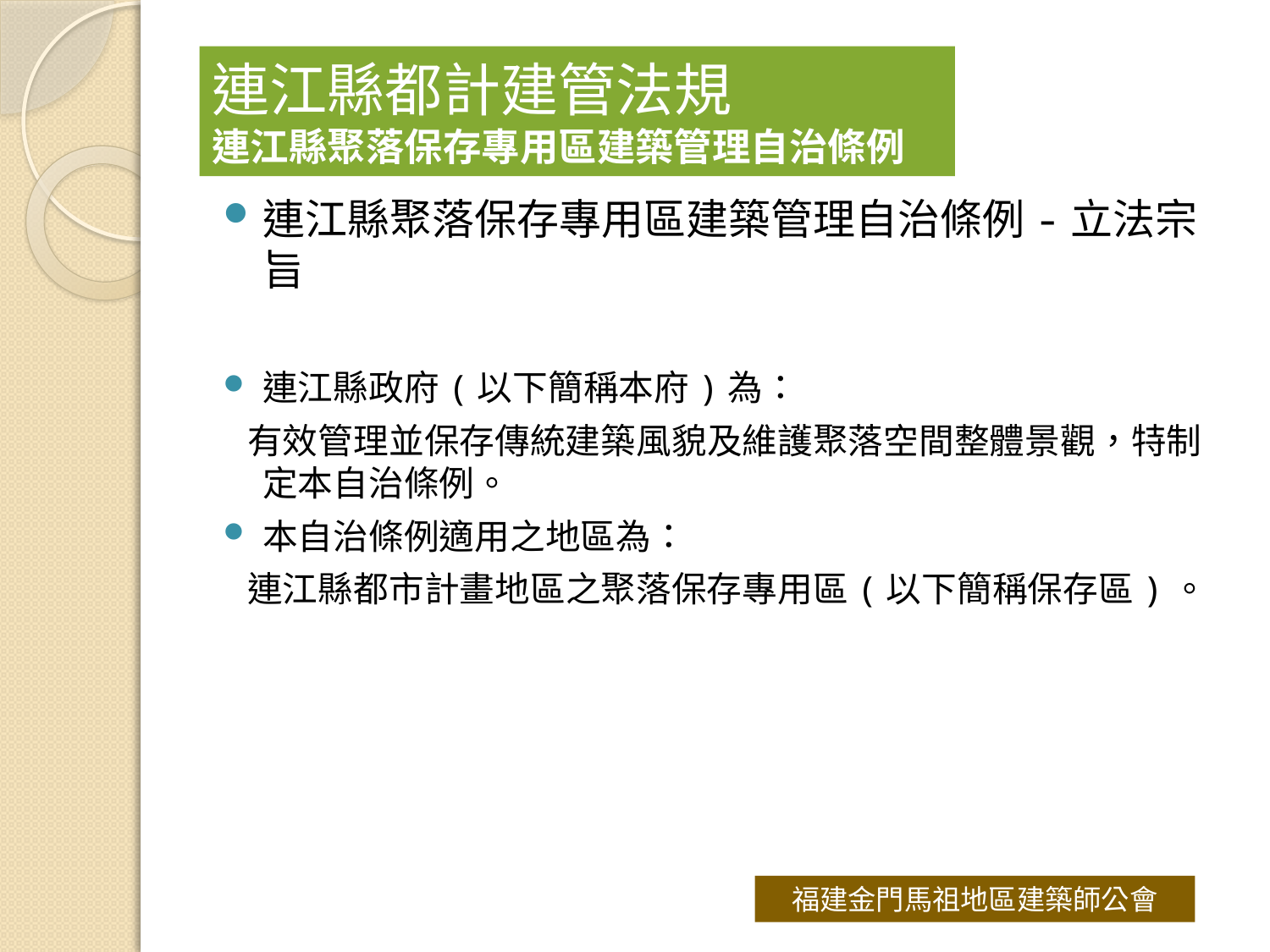

# 連江縣都計建管法規 連江縣聚落保存專用區建築管理自治條例
連江縣聚落保存專用區建築管理自治條例-立法宗旨

連江縣政府(以下簡稱本府)為：
  有效管理並保存傳統建築風貌及維護聚落空間整體景觀，特制定本自治條例。
本自治條例適用之地區為：
  連江縣都市計畫地區之聚落保存專用區(以下簡稱保存區)。
福建金門馬祖地區建築師公會